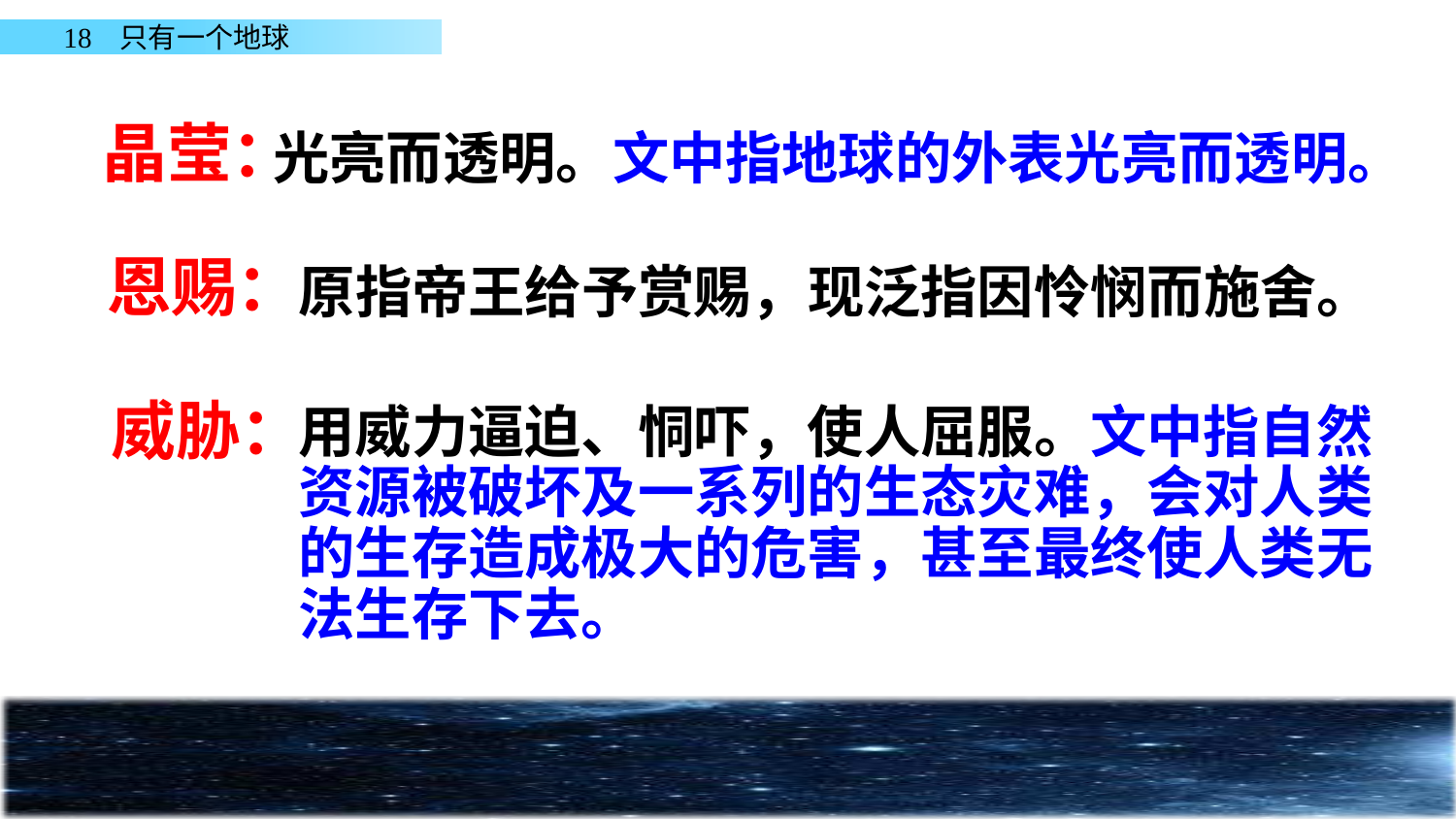

光亮而透明。文中指地球的外表光亮而透明。
晶莹：
原指帝王给予赏赐，现泛指因怜悯而施舍。
恩赐：
威胁：
用威力逼迫、恫吓，使人屈服。文中指自然资源被破坏及一系列的生态灾难，会对人类的生存造成极大的危害，甚至最终使人类无法生存下去。